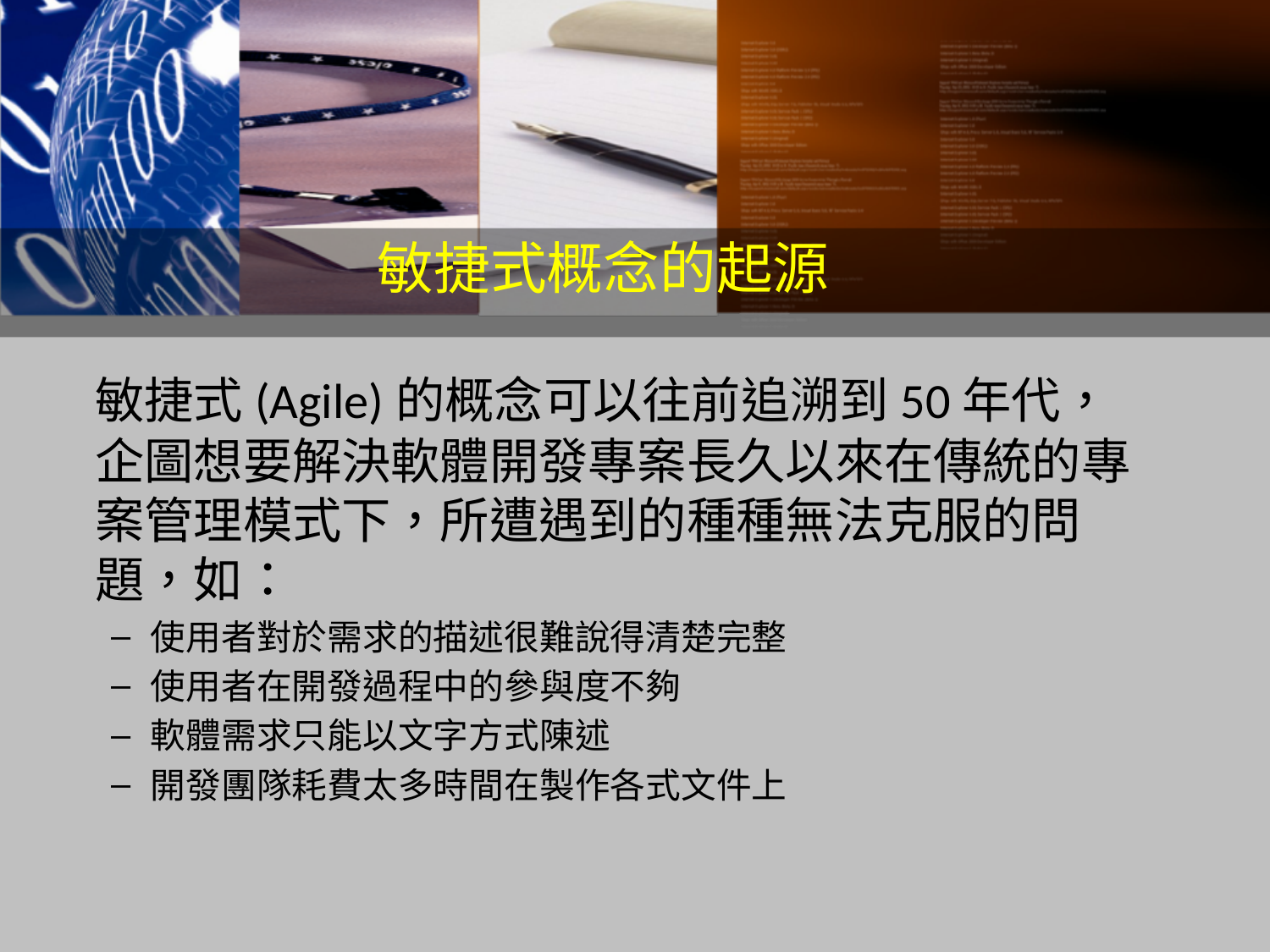

敏捷式概念的起源
	敏捷式(Agile)的概念可以往前追溯到50年代，企圖想要解決軟體開發專案長久以來在傳統的專案管理模式下，所遭遇到的種種無法克服的問題，如：
使用者對於需求的描述很難說得清楚完整
使用者在開發過程中的參與度不夠
軟體需求只能以文字方式陳述
開發團隊耗費太多時間在製作各式文件上